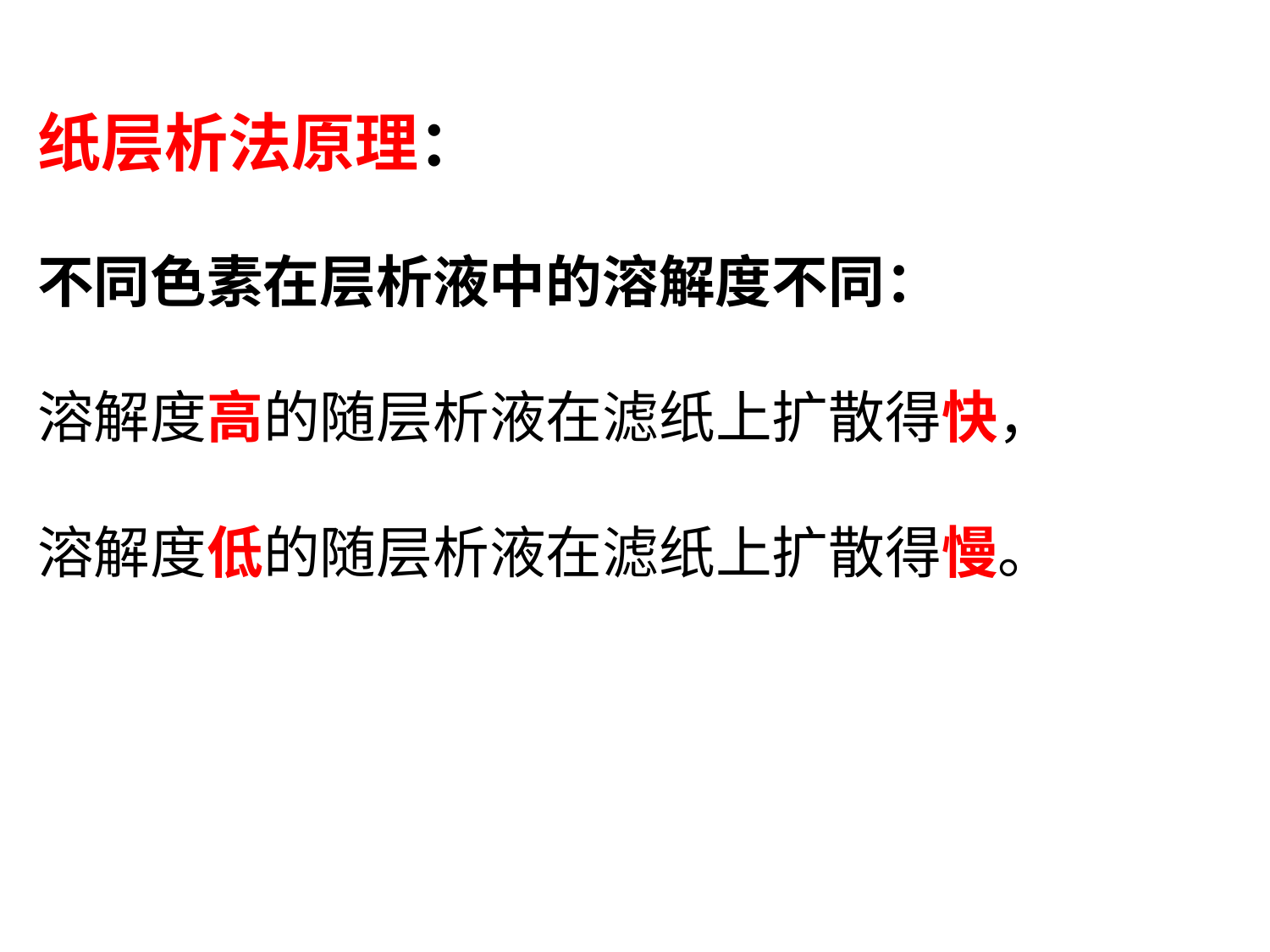

纸层析法原理：

不同色素在层析液中的溶解度不同：

溶解度高的随层析液在滤纸上扩散得快，

溶解度低的随层析液在滤纸上扩散得慢。